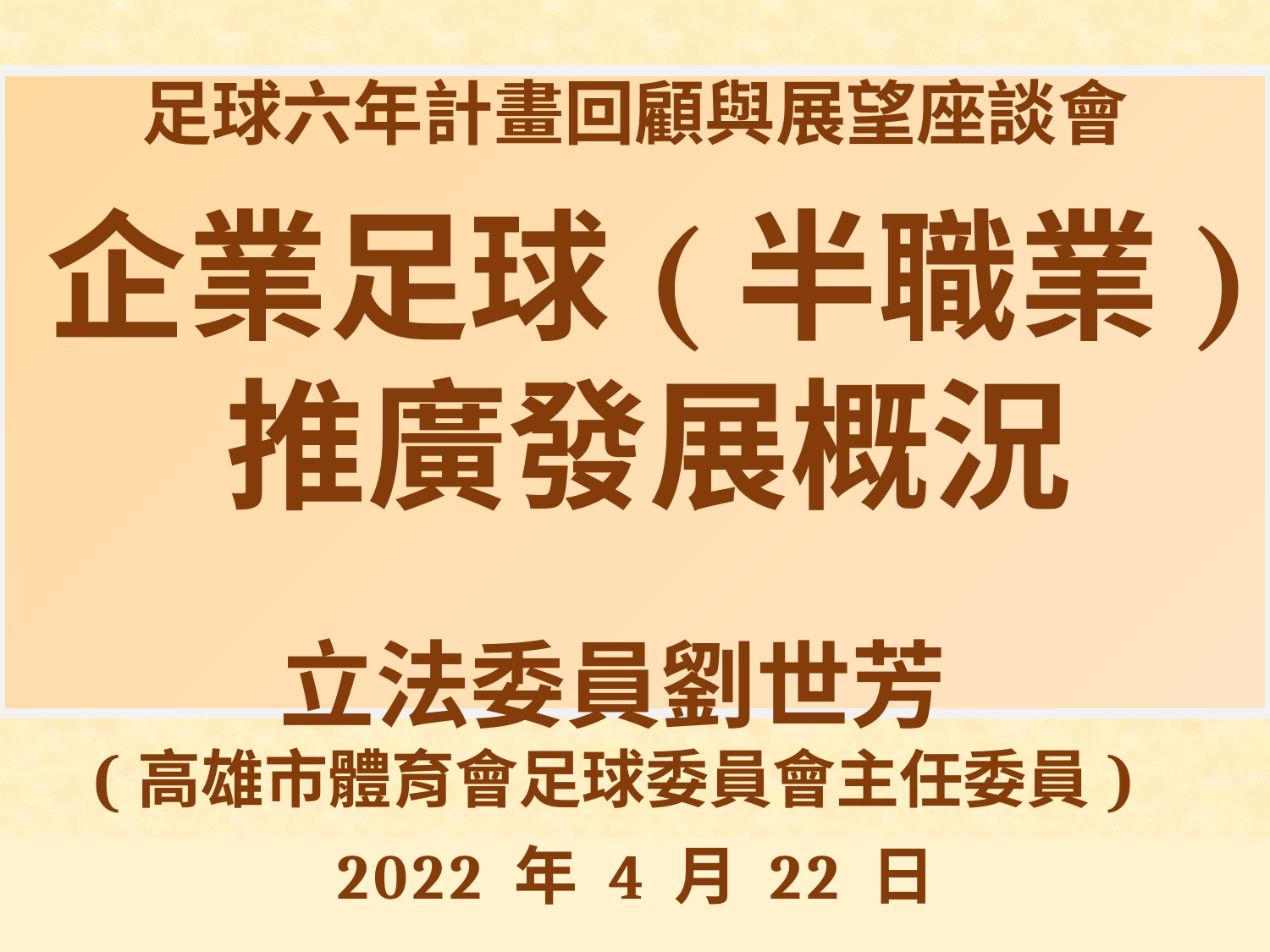

足球六年計畫回顧與展望座談會
企業足球(半職業)
推廣發展概況
立法委員劉世芳
(高雄市體育會足球委員會主任委員)
2022 年 4 月 22 日